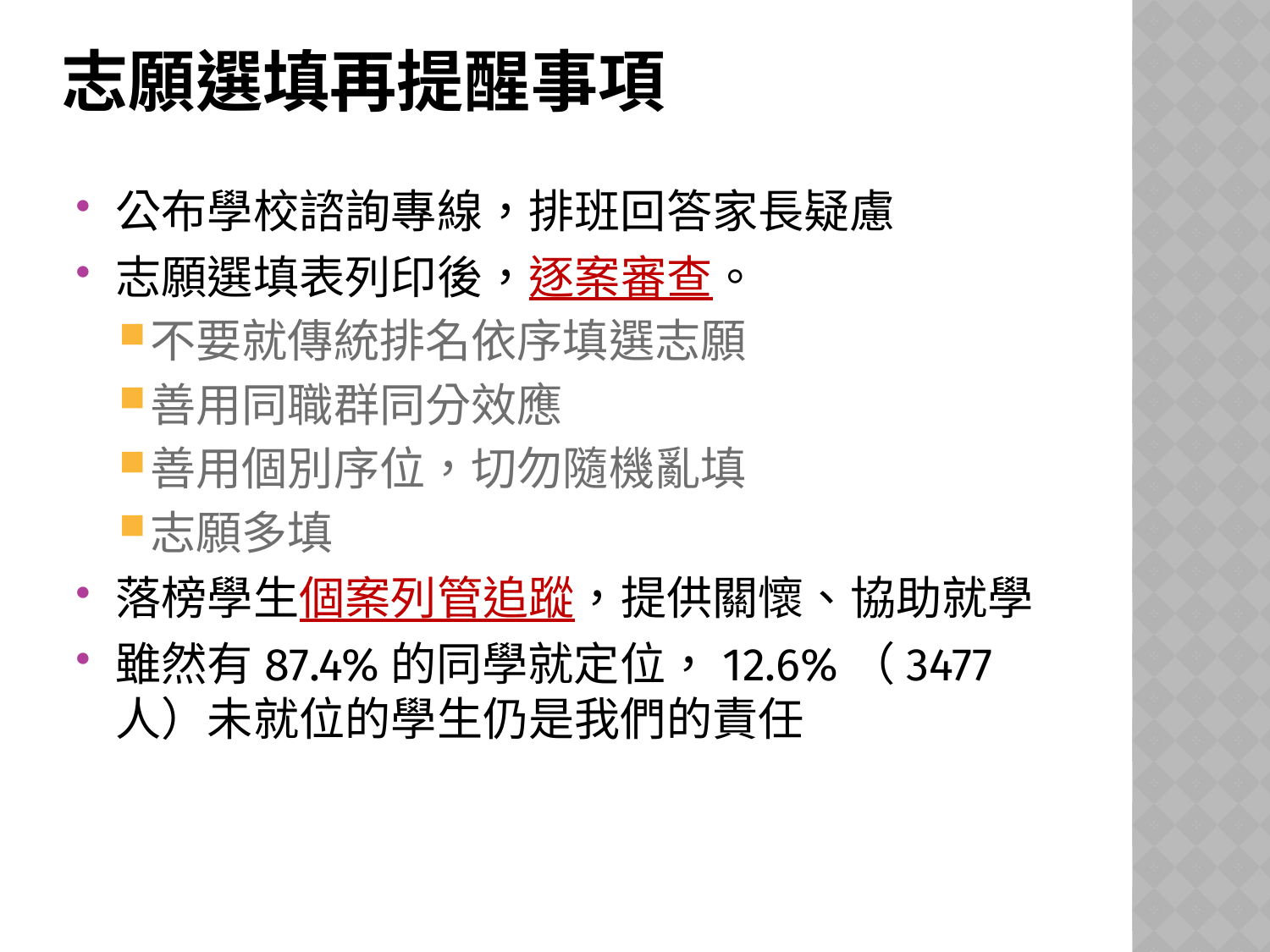

# 志願選填再提醒事項
公布學校諮詢專線，排班回答家長疑慮
志願選填表列印後，逐案審查。
不要就傳統排名依序填選志願
善用同職群同分效應
善用個別序位，切勿隨機亂填
志願多填
落榜學生個案列管追蹤，提供關懷、協助就學
雖然有87.4%的同學就定位，12.6%（3477人）未就位的學生仍是我們的責任